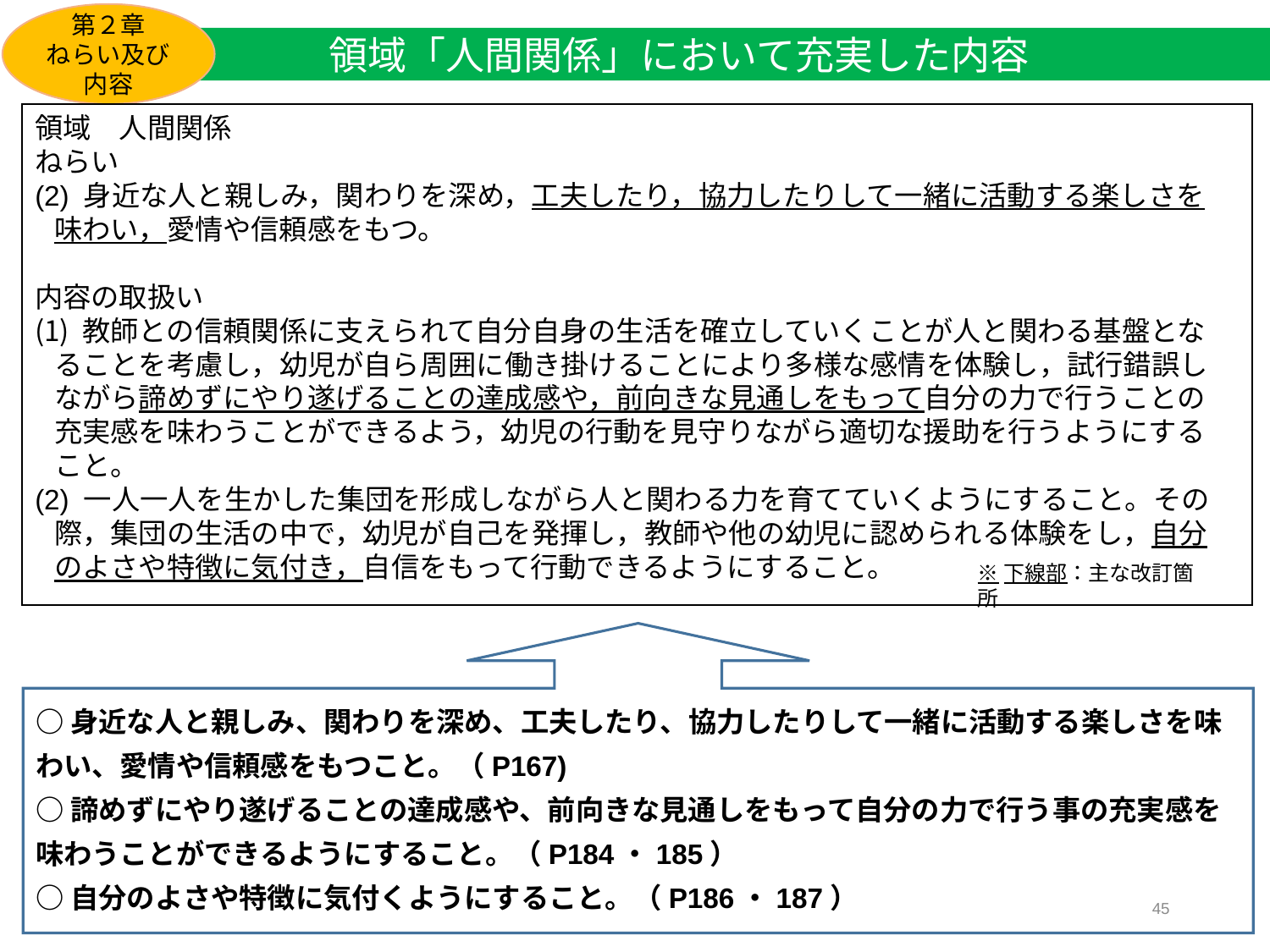

第２章
ねらい及び内容
領域「人間関係」において充実した内容
領域　人間関係
ねらい
(2) 身近な人と親しみ，関わりを深め，工夫したり，協力したりして一緒に活動する楽しさを
  味わい，愛情や信頼感をもつ。

内容の取扱い
教師との信頼関係に支えられて自分自身の生活を確立していくことが人と関わる基盤とな
  ることを考慮し，幼児が自ら周囲に働き掛けることにより多様な感情を体験し，試行錯誤し
  ながら諦めずにやり遂げることの達成感や，前向きな見通しをもって自分の力で行うことの
  充実感を味わうことができるよう，幼児の行動を見守りながら適切な援助を行うようにする
  こと。
(2) 一人一人を生かした集団を形成しながら人と関わる力を育てていくようにすること。その
  際，集団の生活の中で，幼児が自己を発揮し，教師や他の幼児に認められる体験をし，自分
  のよさや特徴に気付き，自信をもって行動できるようにすること。

※下線部：主な改訂箇所
○身近な人と親しみ、関わりを深め、工夫したり、協力したりして一緒に活動する楽しさを味わい、愛情や信頼感をもつこと。（P167)
○諦めずにやり遂げることの達成感や、前向きな見通しをもって自分の力で行う事の充実感を味わうことができるようにすること。（P184・185）
○自分のよさや特徴に気付くようにすること。（P186・187）
45